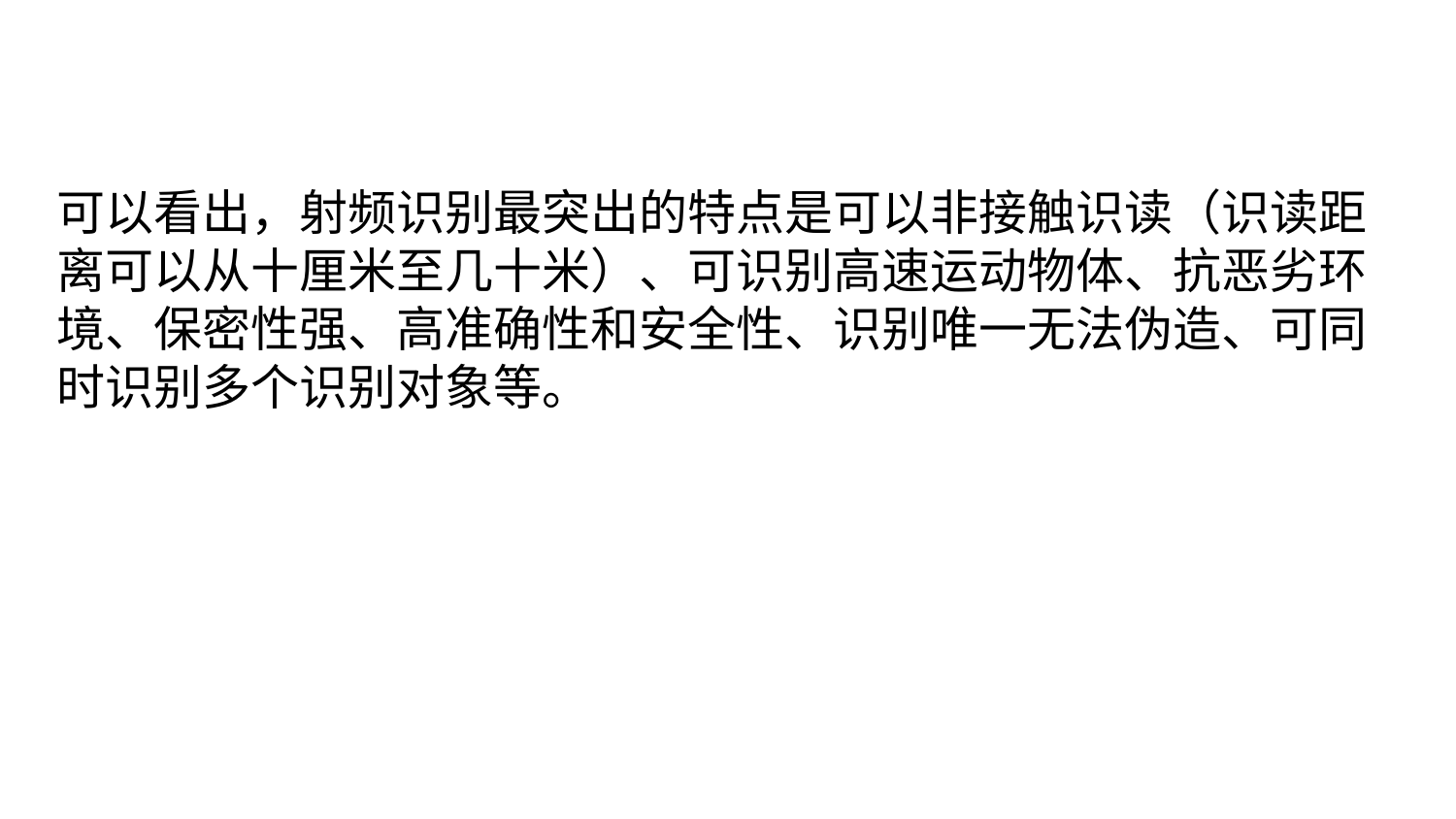

可以看出，射频识别最突出的特点是可以非接触识读（识读距离可以从十厘米至几十米）、可识别高速运动物体、抗恶劣环境、保密性强、高准确性和安全性、识别唯一无法伪造、可同时识别多个识别对象等。